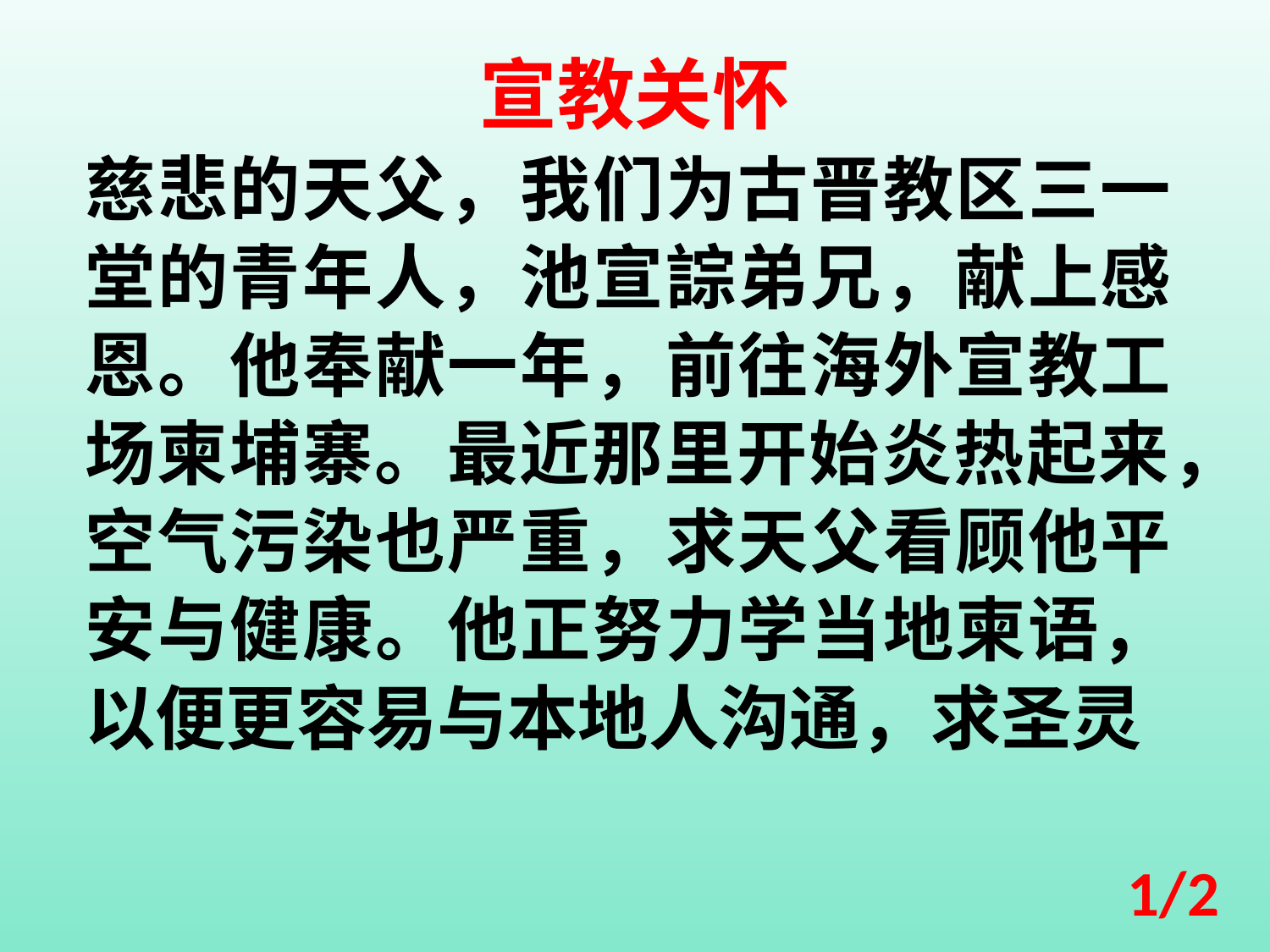

宣教关怀
慈悲的天父，我们为古晋教区三一堂的青年人，池宣誴弟兄，献上感恩。他奉献一年，前往海外宣教工场柬埔寨。最近那里开始炎热起来，空气污染也严重，求天父看顾他平安与健康。他正努力学当地柬语，以便更容易与本地人沟通，求圣灵
1/2